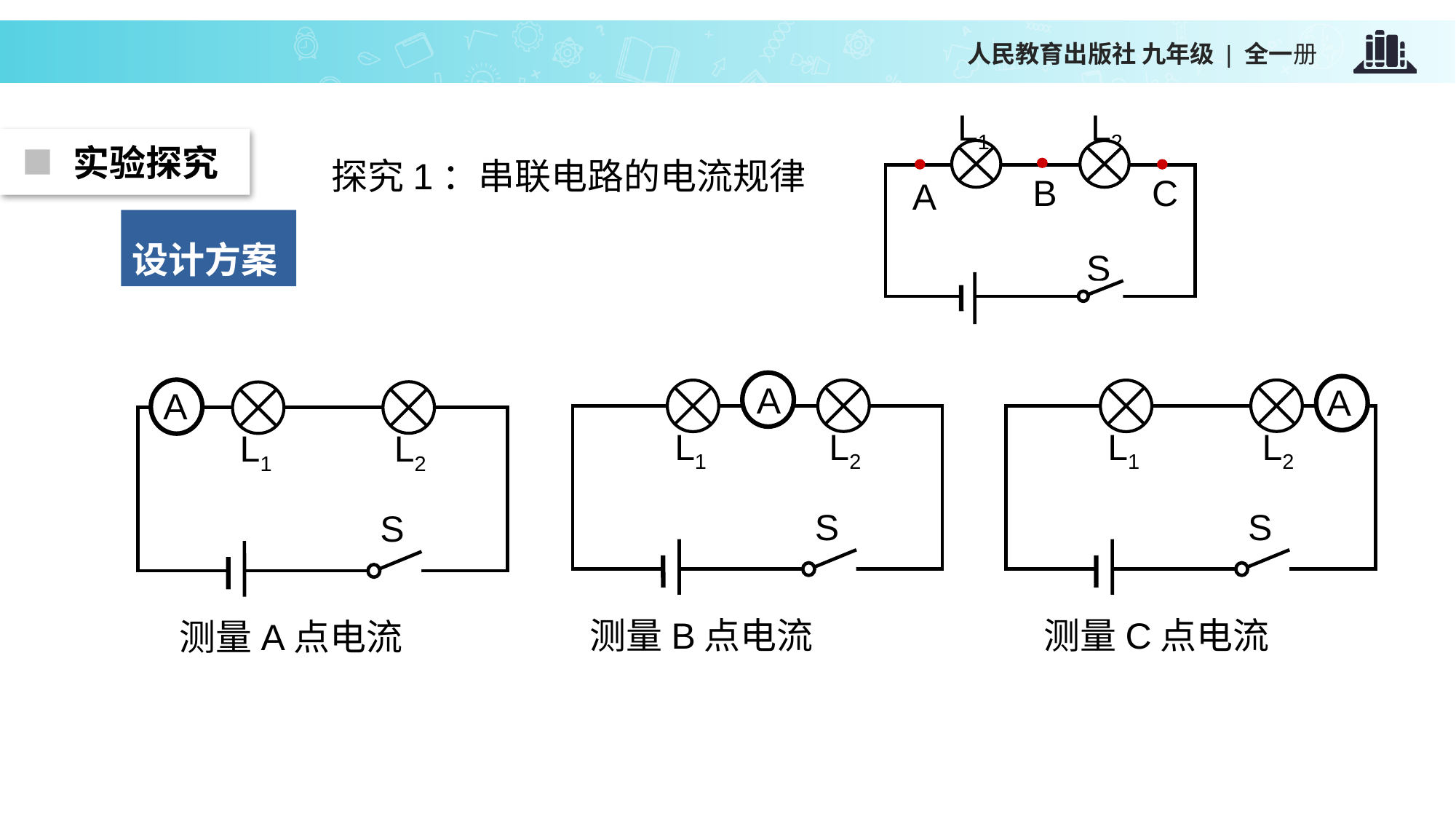

人民教育出版社 九年级 | 全一册
L1
L2

C

B
A

S
    实验探究
探究1：串联电路的电流规律

设计方案
A

L1
L2
S

测量B点电流
A

L1
L2
S

测量C点电流
A

L1
L2
S

测量A点电流